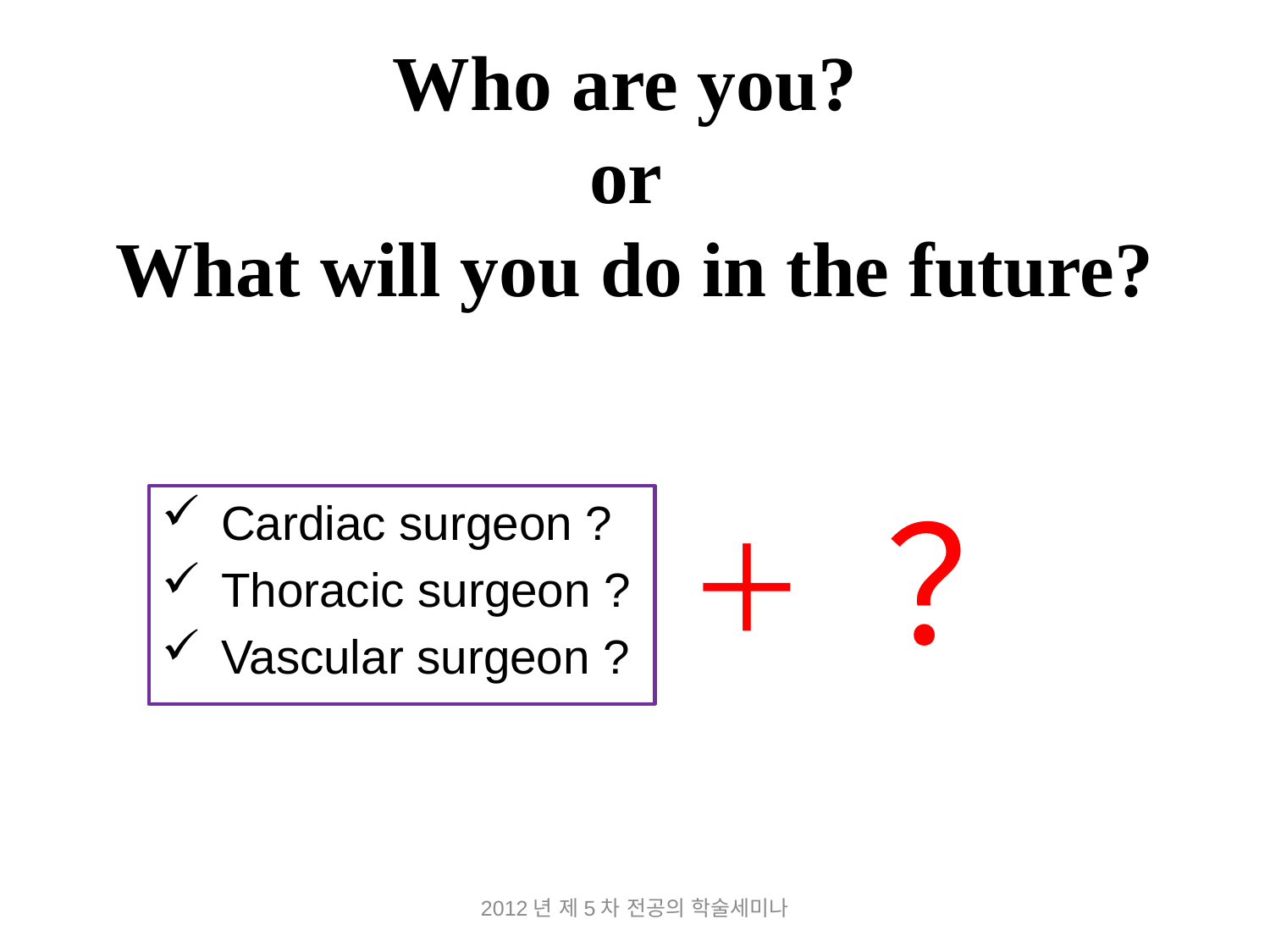

# Who are you? or What will you do in the future?
？
 Cardiac surgeon ?
 Thoracic surgeon ?
 Vascular surgeon ?
＋
2012년 제5차 전공의 학술세미나